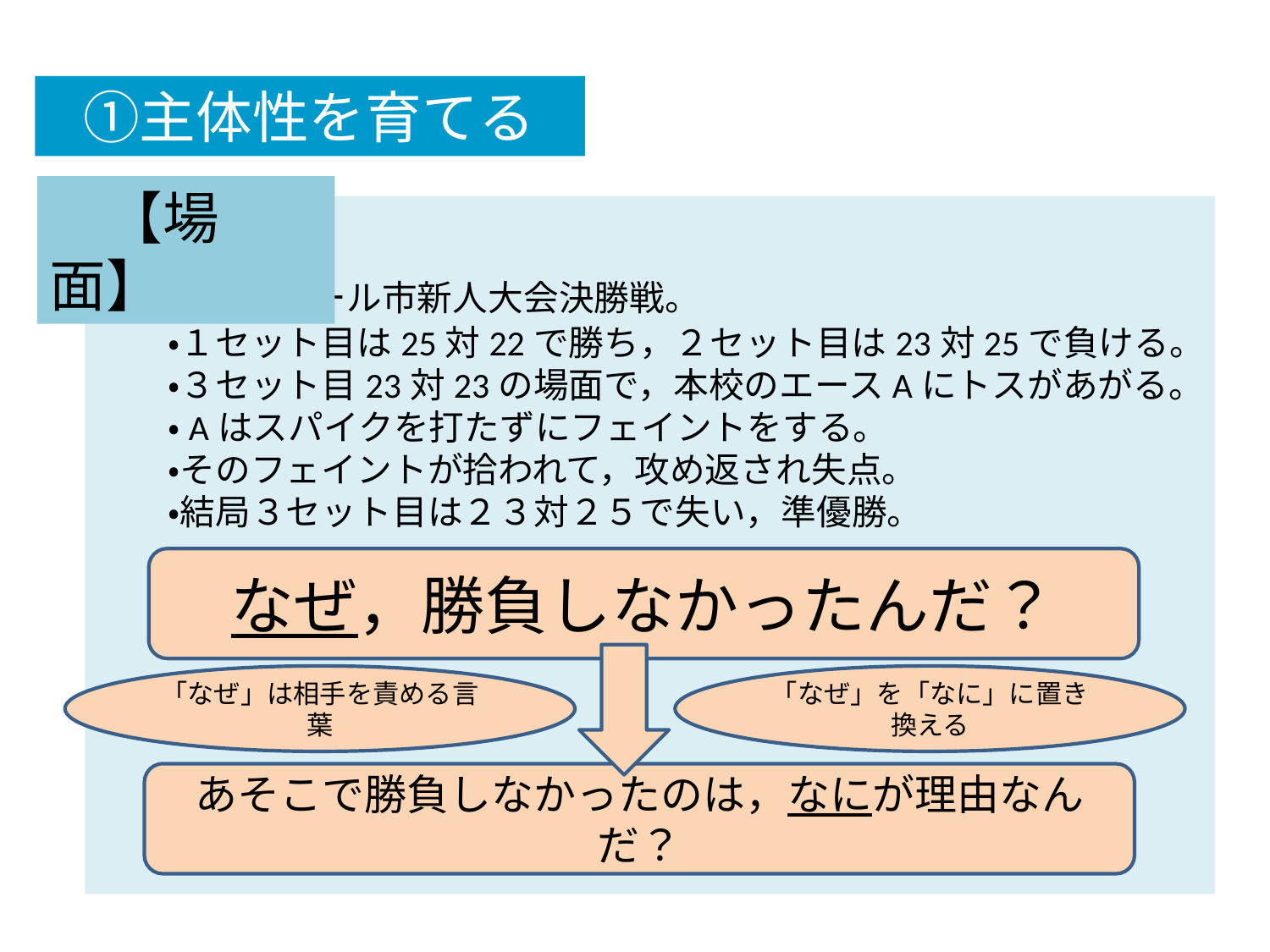

①主体性を育てる
　【場面】

　 ・バレーボール市新人大会決勝戦。
　　・１セット目は25対22で勝ち，２セット目は23対25で負ける。
　　・３セット目23対23の場面で，本校のエースAにトスがあがる。
　　・Aはスパイクを打たずにフェイントをする。
　　・そのフェイントが拾われて，攻め返され失点。
　　・結局３セット目は２３対２５で失い，準優勝。

なぜ，勝負しなかったんだ？

「なぜ」は相手を責める言葉
「なぜ」を「なに」に置き換える
あそこで勝負しなかったのは，なにが理由なんだ？